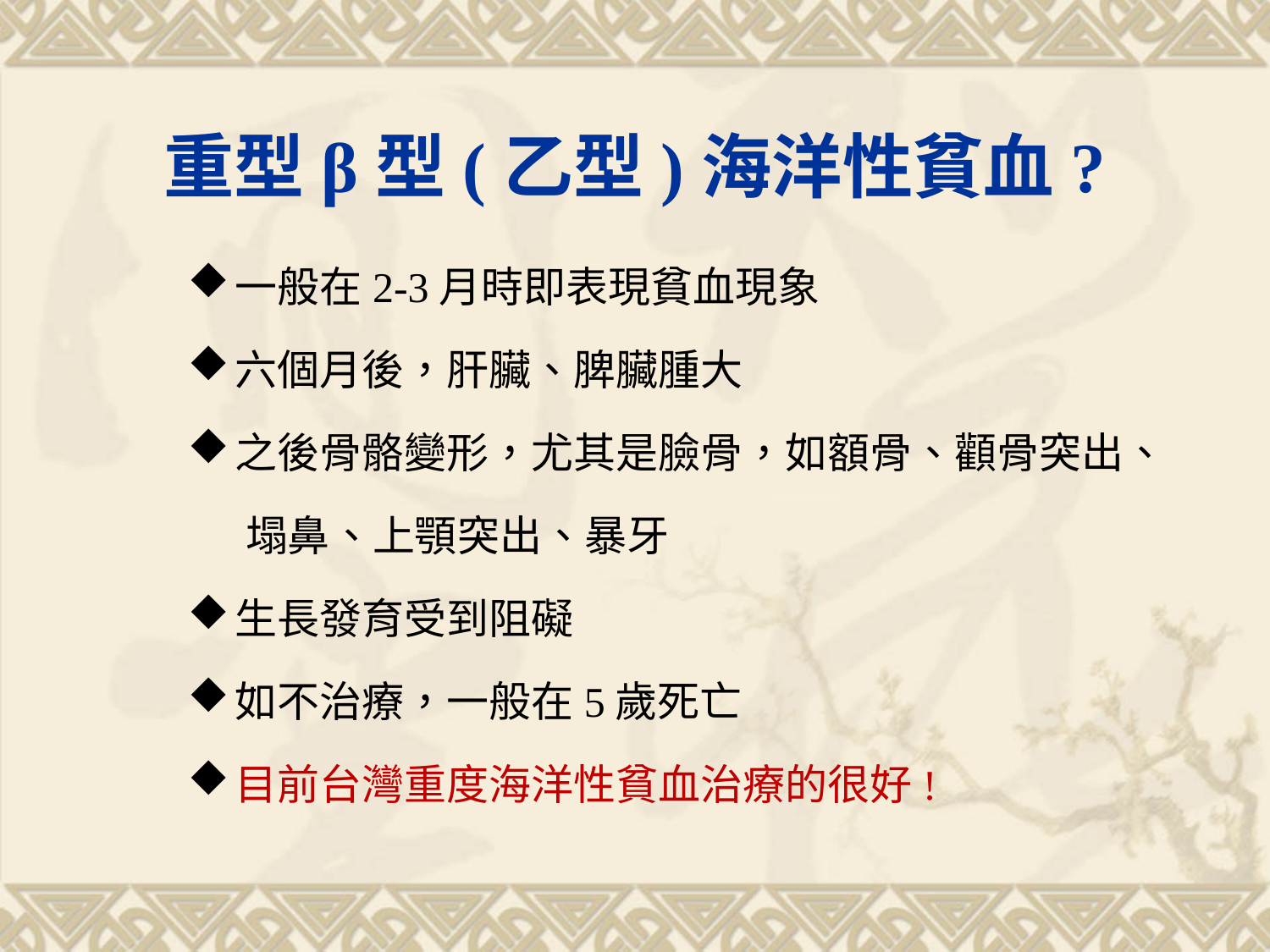

# 重型β型(乙型)海洋性貧血?
一般在2-3月時即表現貧血現象
六個月後，肝臟、脾臟腫大
之後骨骼變形，尤其是臉骨，如額骨、顴骨突出、
     塌鼻、上顎突出、暴牙
生長發育受到阻礙
如不治療，一般在5歲死亡
目前台灣重度海洋性貧血治療的很好!